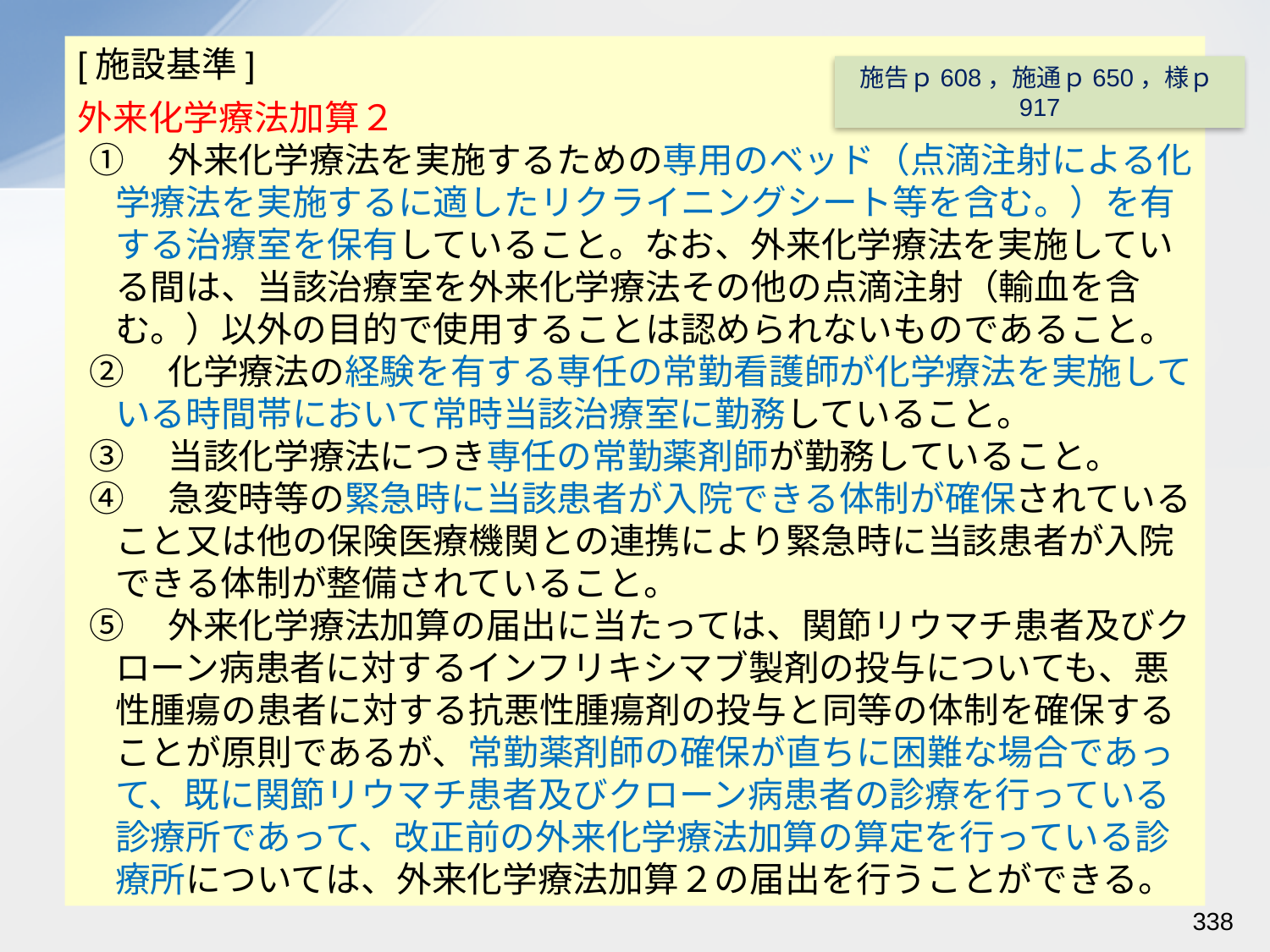

[施設基準]
外来化学療法加算２
①　外来化学療法を実施するための専用のベッド（点滴注射による化学療法を実施するに適したリクライニングシート等を含む。）を有する治療室を保有していること。なお、外来化学療法を実施している間は、当該治療室を外来化学療法その他の点滴注射（輸血を含む。）以外の目的で使用することは認められないものであること。
②　化学療法の経験を有する専任の常勤看護師が化学療法を実施している時間帯において常時当該治療室に勤務していること。
③　当該化学療法につき専任の常勤薬剤師が勤務していること。
④　急変時等の緊急時に当該患者が入院できる体制が確保されていること又は他の保険医療機関との連携により緊急時に当該患者が入院できる体制が整備されていること。
⑤　外来化学療法加算の届出に当たっては、関節リウマチ患者及びクローン病患者に対するインフリキシマブ製剤の投与についても、悪性腫瘍の患者に対する抗悪性腫瘍剤の投与と同等の体制を確保することが原則であるが、常勤薬剤師の確保が直ちに困難な場合であって、既に関節リウマチ患者及びクローン病患者の診療を行っている診療所であって、改正前の外来化学療法加算の算定を行っている診療所については、外来化学療法加算２の届出を行うことができる。
施告ｐ608，施通ｐ650，様ｐ917
338